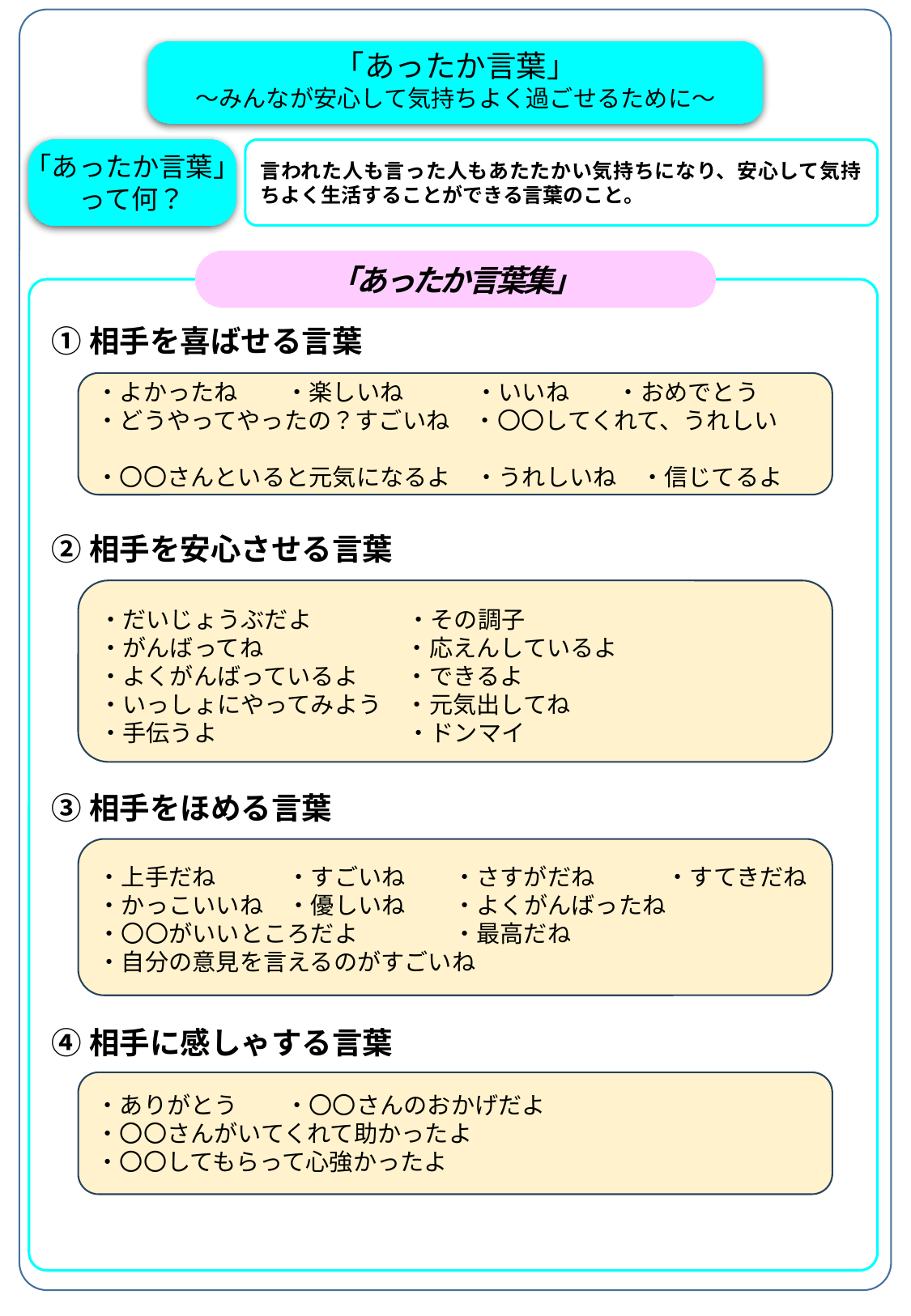

「あったか言葉」
～みんなが安心して気持ちよく過ごせるために～
言われた人も言った人もあたたかい気持ちになり、安心して気持ちよく生活することができる言葉のこと。
「あったか言葉」
って何？
「あったか言葉集」

①相手を喜ばせる言葉
・よかったね　　・楽しいね　　　・いいね　　・おめでとう
・どうやってやったの？すごいね　・〇〇してくれて、うれしい
・〇〇さんといると元気になるよ　・うれしいね　・信じてるよ
②相手を安心させる言葉
・だいじょうぶだよ　　　　・その調子
・がんばってね　　　　　　・応えんしているよ
・よくがんばっているよ　　・できるよ
・いっしょにやってみよう　・元気出してね
・手伝うよ　　　　　　　　・ドンマイ
③相手をほめる言葉
・上手だね　　　・すごいね　　・さすがだね　　　・すてきだね
・かっこいいね　・優しいね　　・よくがんばったね
・〇〇がいいところだよ　　　　・最高だね
・自分の意見を言えるのがすごいね
④相手に感しゃする言葉
・ありがとう　　・〇〇さんのおかげだよ
・〇〇さんがいてくれて助かったよ
・〇〇してもらって心強かったよ